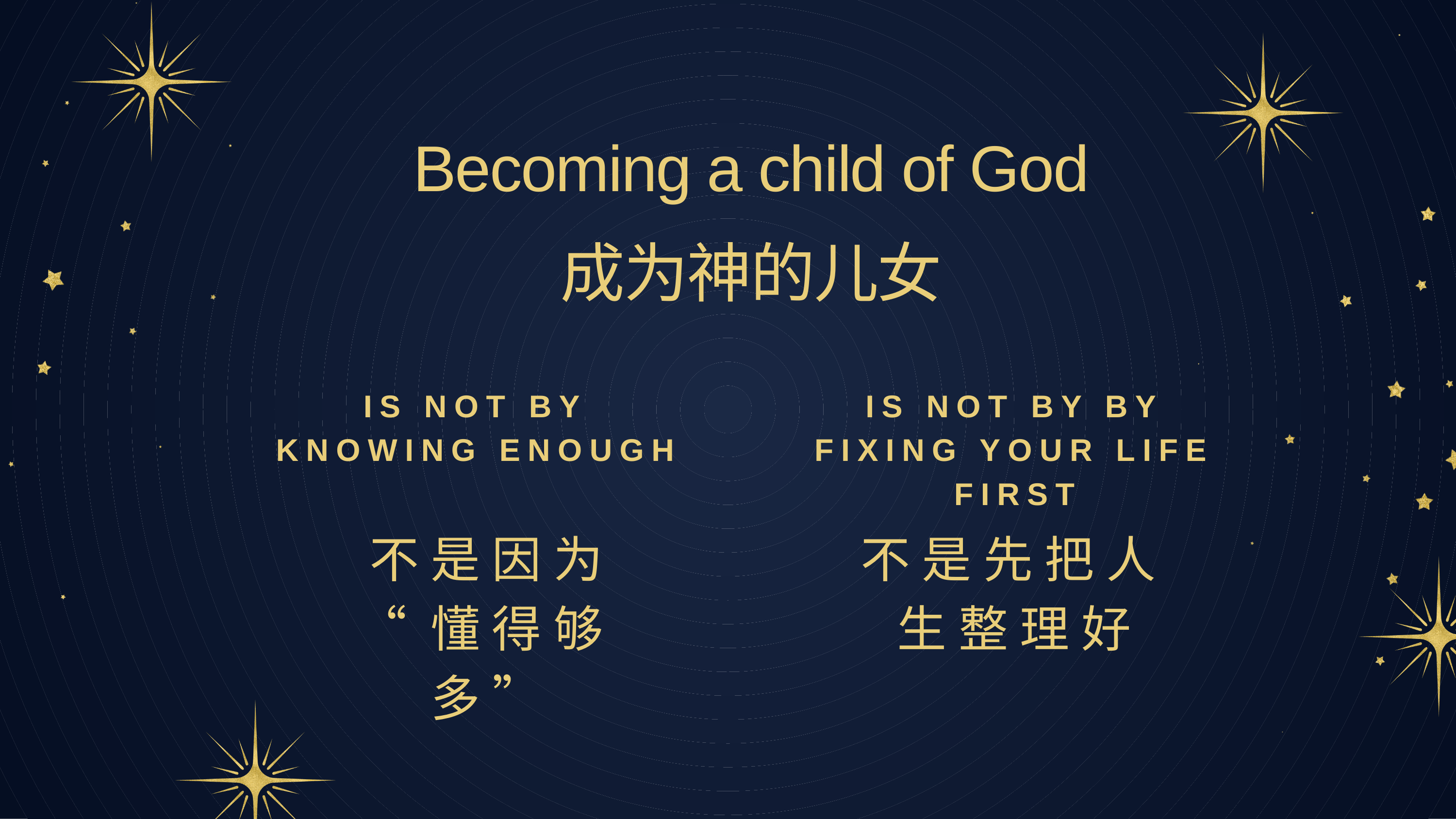

Becoming a child of God
成为神的儿女
IS NOT BY KNOWING ENOUGH
IS NOT BY BY FIXING YOUR LIFE FIRST
不是因为
“懂得够多”
不是先把人生整理好